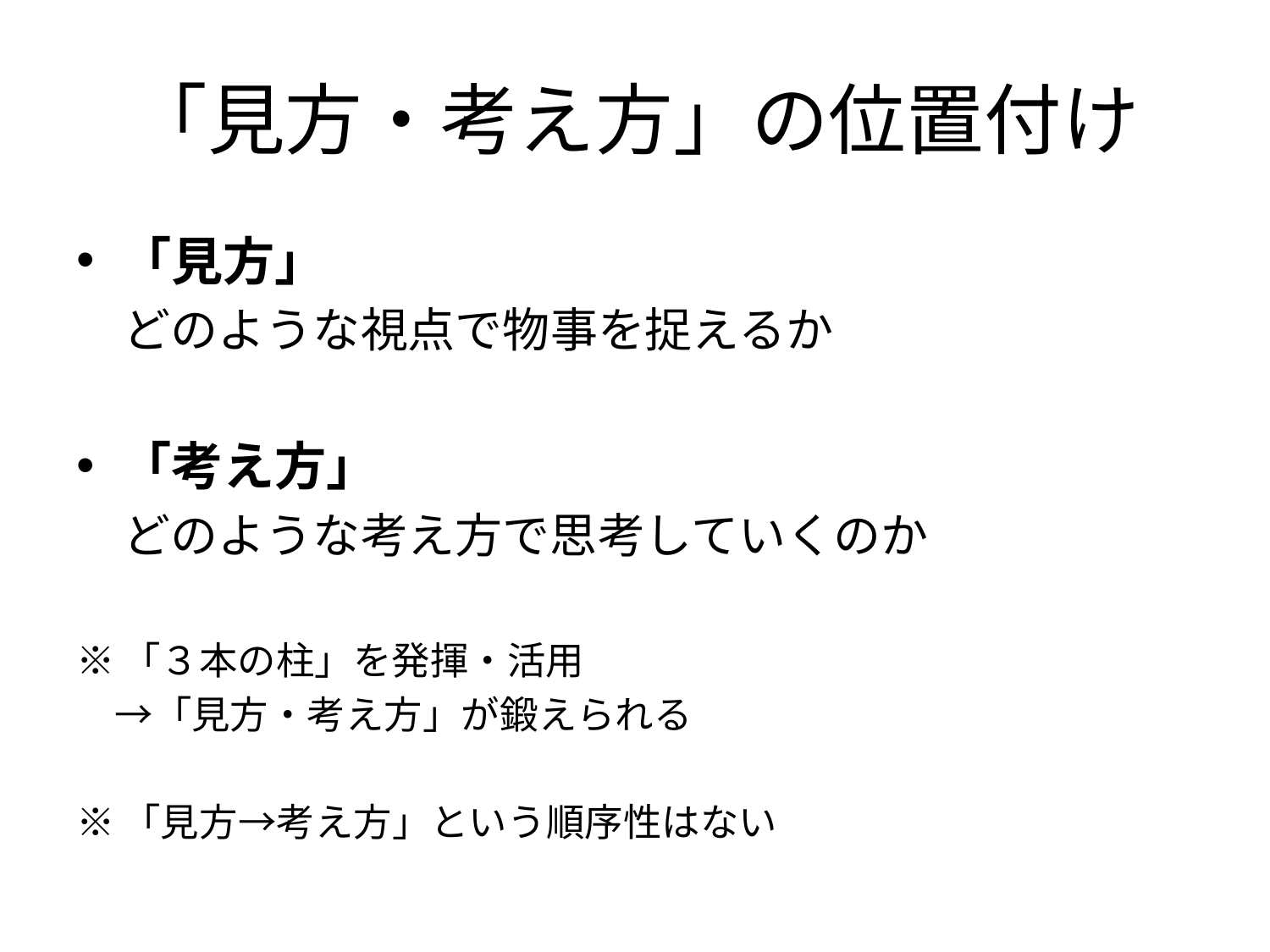

# 「見方・考え方」の位置付け
「見方」
　どのような視点で物事を捉えるか

「考え方」
　どのような考え方で思考していくのか

※「３本の柱」を発揮・活用
　→「見方・考え方」が鍛えられる

※「見方→考え方」という順序性はない